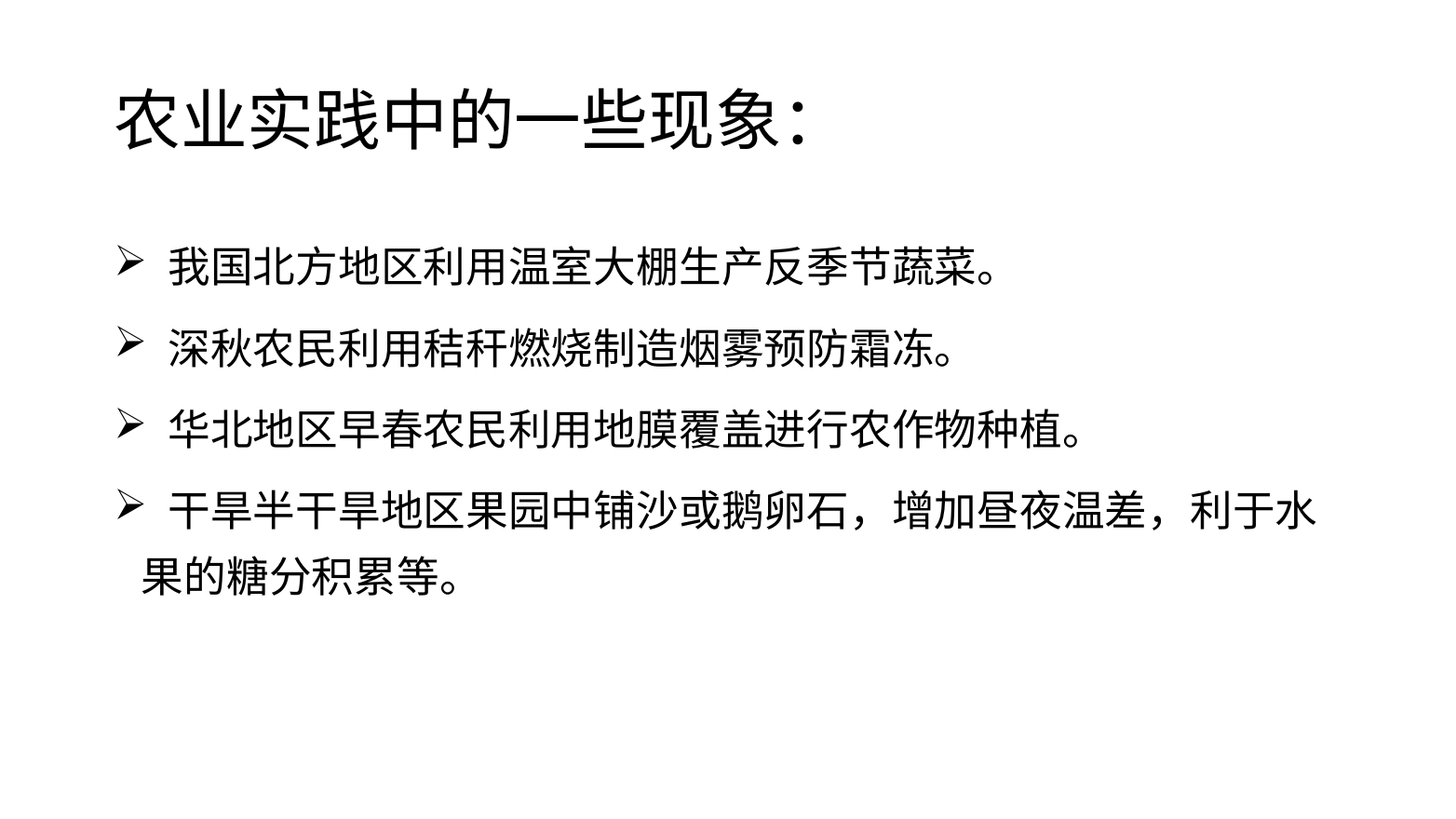

# 农业实践中的一些现象：
 我国北方地区利用温室大棚生产反季节蔬菜。
 深秋农民利用秸秆燃烧制造烟雾预防霜冻。
 华北地区早春农民利用地膜覆盖进行农作物种植。
 干旱半干旱地区果园中铺沙或鹅卵石，增加昼夜温差，利于水果的糖分积累等。